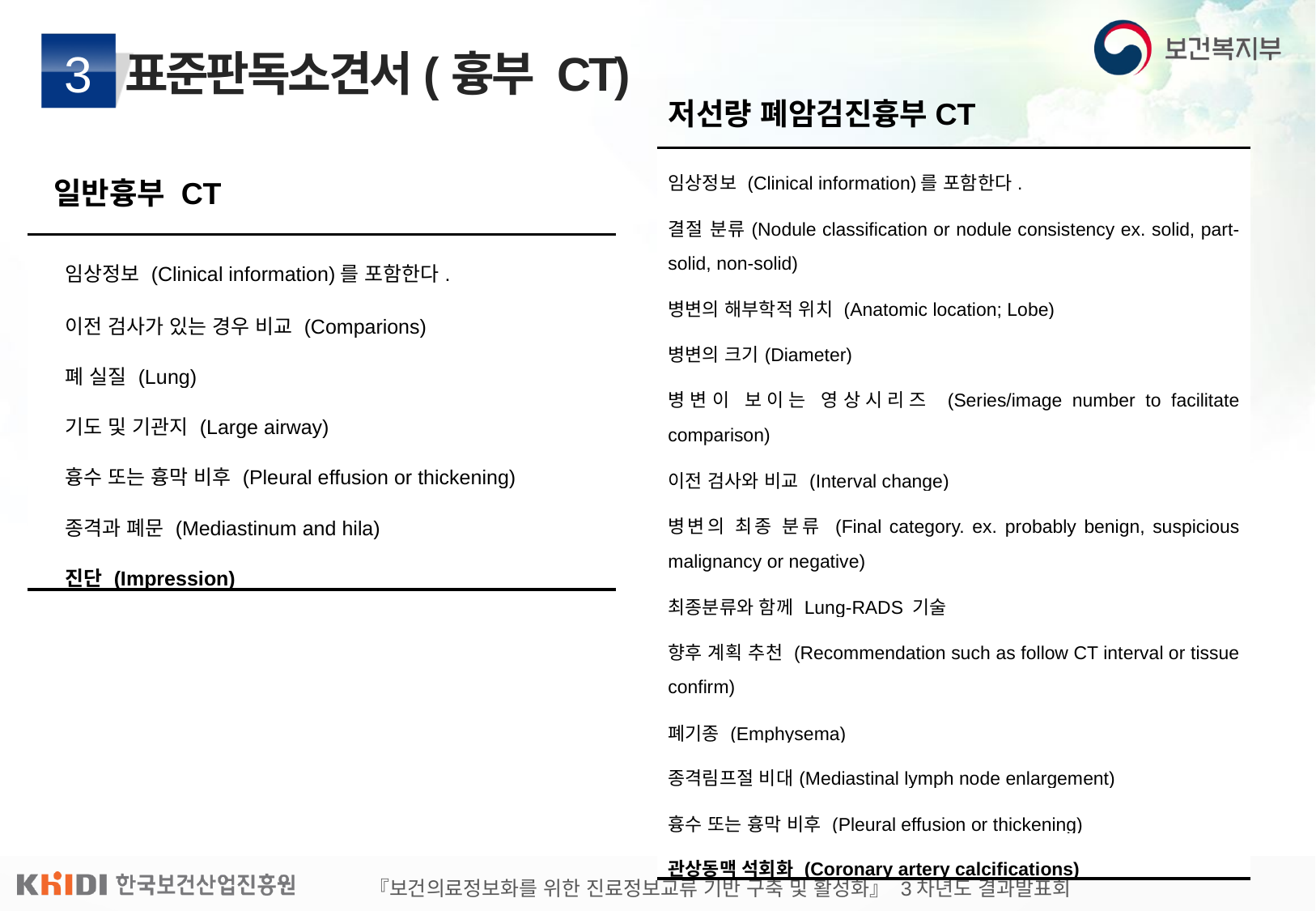

# 표준판독소견서(흉부 CT)
3
저선량 폐암검진흉부CT
| 임상정보 (Clinical information)를 포함한다. |
| --- |
| 결절 분류(Nodule classification or nodule consistency ex. solid, part-solid, non-solid) |
| 병변의 해부학적 위치 (Anatomic location; Lobe) |
| 병변의 크기(Diameter) |
| 병변이 보이는 영상시리즈 (Series/image number to facilitate comparison) |
| 이전 검사와 비교 (Interval change) |
| 병변의 최종 분류 (Final category. ex. probably benign, suspicious malignancy or negative) |
| 최종분류와 함께 Lung-RADS 기술 |
| 향후 계획 추천 (Recommendation such as follow CT interval or tissue confirm) |
| 폐기종 (Emphysema) |
| 종격림프절 비대(Mediastinal lymph node enlargement) |
| 흉수 또는 흉막 비후 (Pleural effusion or thickening) |
| 관상동맥 석회화 (Coronary artery calcifications) |
일반흉부 CT
| 임상정보 (Clinical information)를 포함한다. |
| --- |
| 이전 검사가 있는 경우 비교 (Comparions) |
| 폐 실질 (Lung) |
| 기도 및 기관지 (Large airway) |
| 흉수 또는 흉막 비후 (Pleural effusion or thickening) |
| 종격과 폐문 (Mediastinum and hila) |
| 진단 (Impression) |